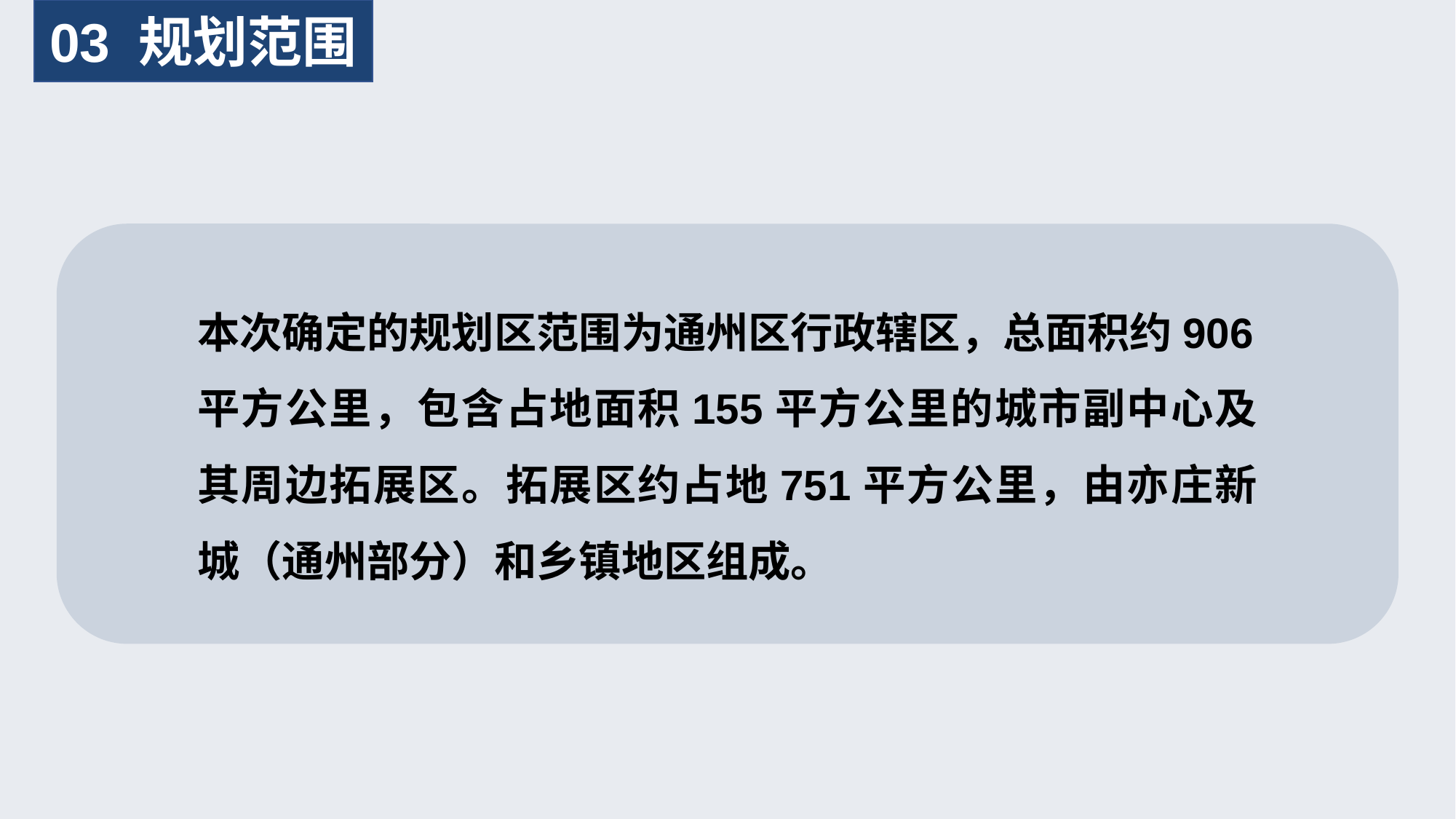

03 规划范围

本次确定的规划区范围为通州区行政辖区，总面积约906平方公里，包含占地面积155平方公里的城市副中心及其周边拓展区。拓展区约占地751平方公里，由亦庄新城（通州部分）和乡镇地区组成。